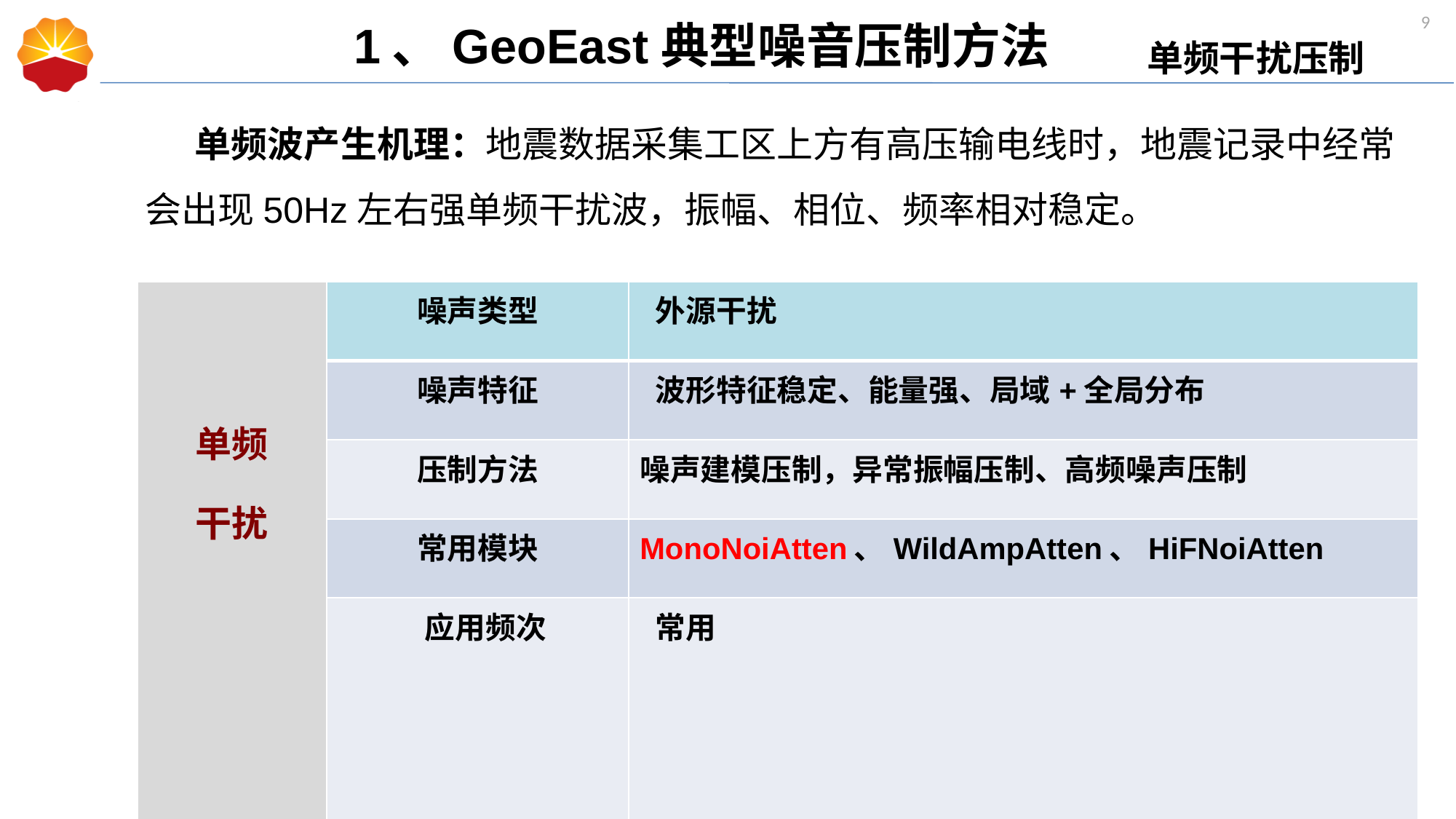

1、GeoEast典型噪音压制方法
单频干扰压制
     单频波产生机理：地震数据采集工区上方有高压输电线时，地震记录中经常会出现50Hz左右强单频干扰波，振幅、相位、频率相对稳定。
| 单频 干扰 | 噪声类型 | 外源干扰 |
| --- | --- | --- |
|  | 噪声特征 | 波形特征稳定、能量强、局域+全局分布 |
|  | 压制方法 | 噪声建模压制，异常振幅压制、高频噪声压制 |
|  | 常用模块 | MonoNoiAtten、WildAmpAtten、HiFNoiAtten |
|  | 应用频次 | 常用 |